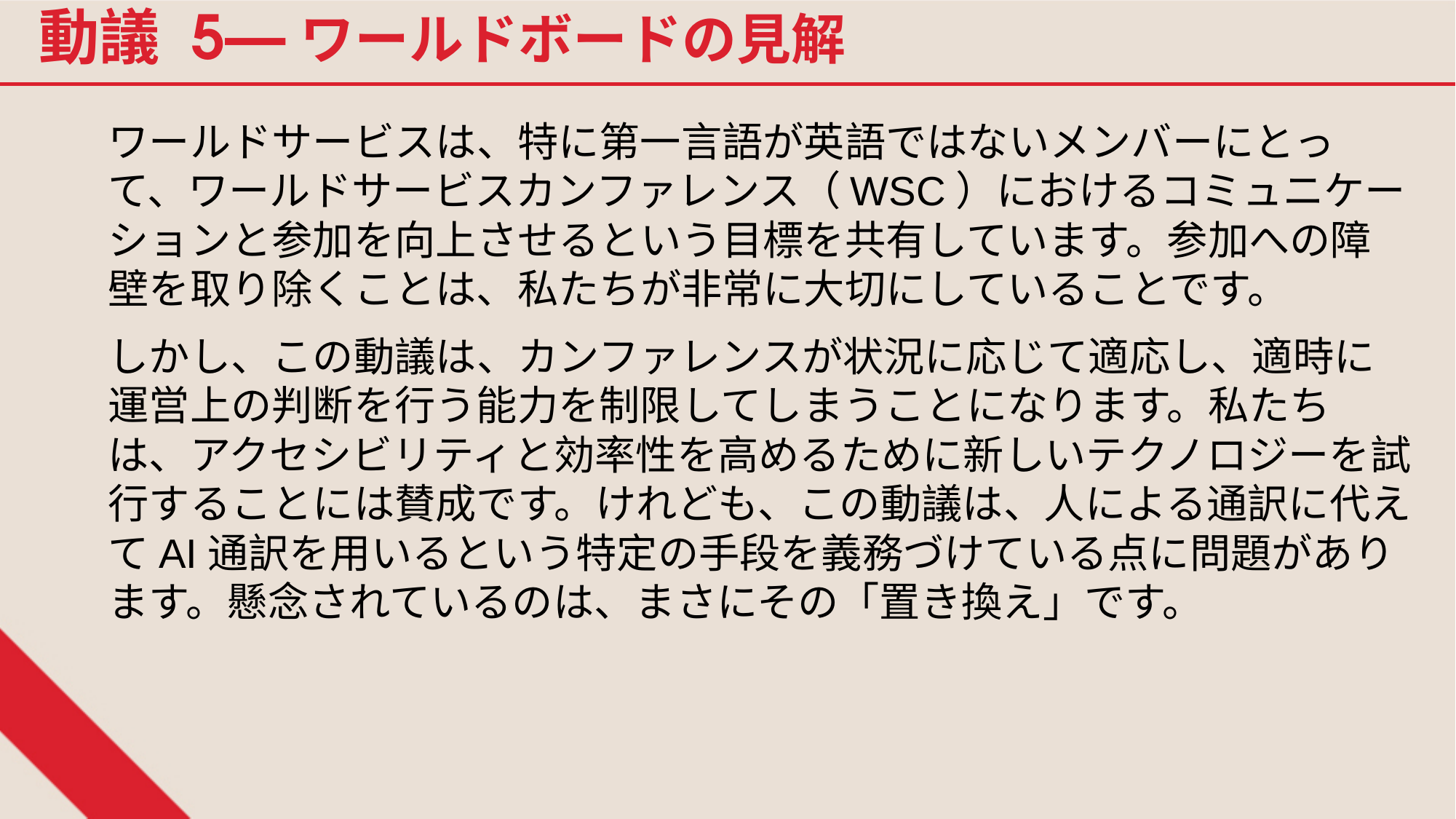

動議 5—ワールドボードの見解

ワールドサービスは、特に第一言語が英語ではないメンバーにとって、ワールドサービスカンファレンス（WSC）におけるコミュニケーションと参加を向上させるという目標を共有しています。参加への障壁を取り除くことは、私たちが非常に大切にしていることです。
しかし、この動議は、カンファレンスが状況に応じて適応し、適時に運営上の判断を行う能力を制限してしまうことになります。私たちは、アクセシビリティと効率性を高めるために新しいテクノロジーを試行することには賛成です。けれども、この動議は、人による通訳に代えてAI通訳を用いるという特定の手段を義務づけている点に問題があります。懸念されているのは、まさにその「置き換え」です。